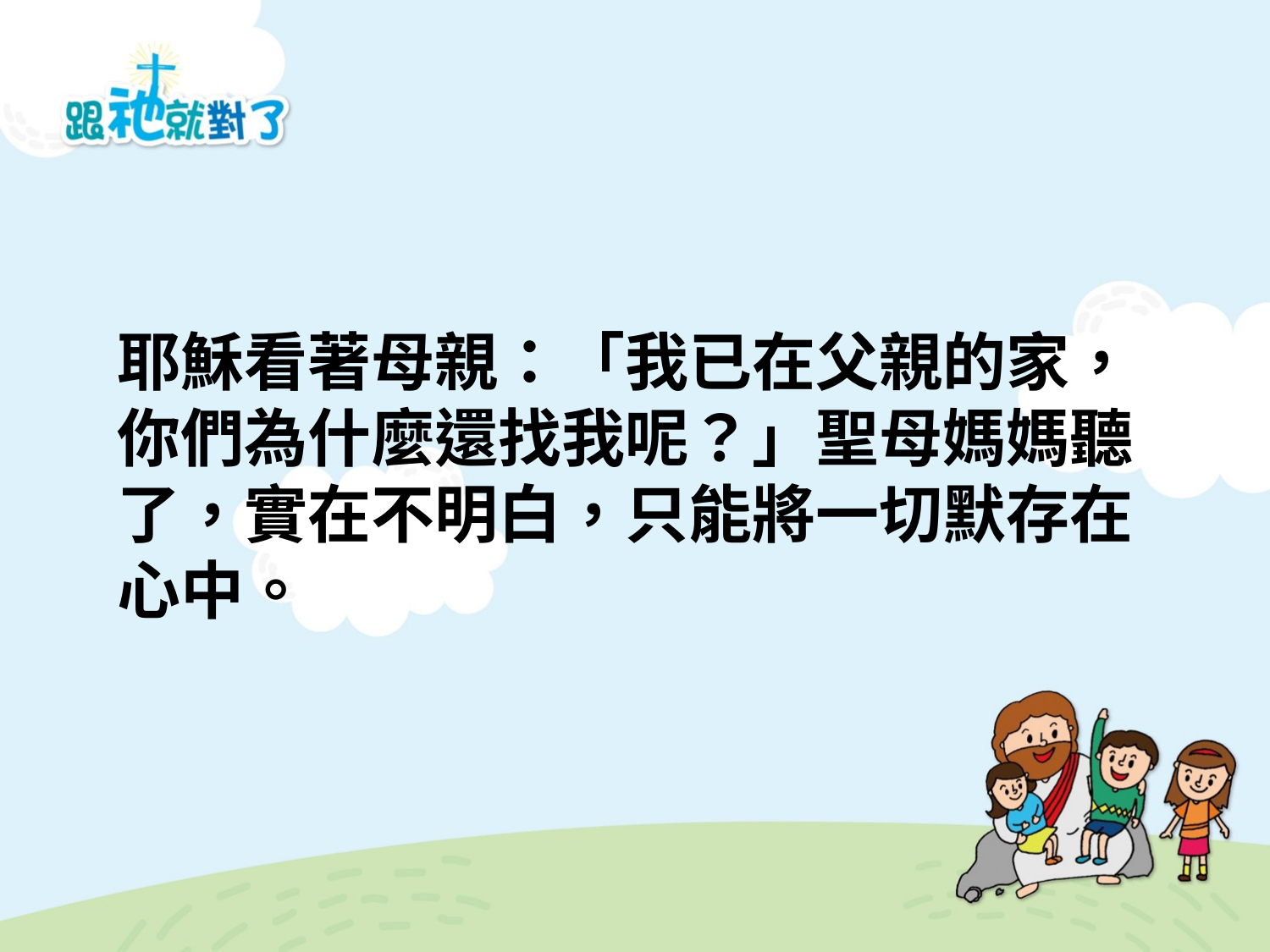

耶穌看著母親：「我已在父親的家，你們為什麼還找我呢？」聖母媽媽聽了，實在不明白，只能將一切默存在心中。